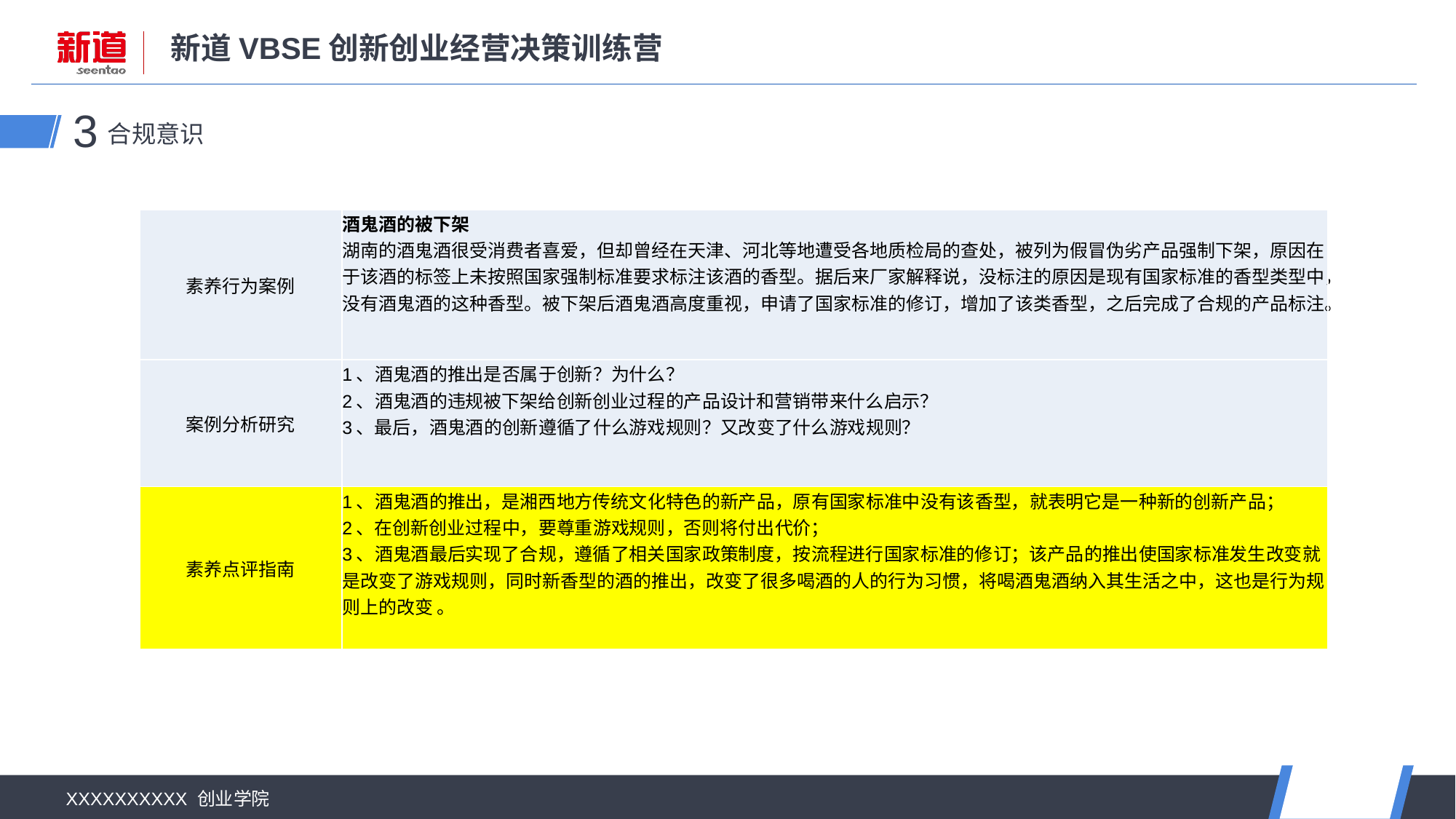

合规意识
3
| 素养行为案例 | 酒鬼酒的被下架 湖南的酒鬼酒很受消费者喜爱，但却曾经在天津、河北等地遭受各地质检局的查处，被列为假冒伪劣产品强制下架，原因在于该酒的标签上未按照国家强制标准要求标注该酒的香型。据后来厂家解释说，没标注的原因是现有国家标准的香型类型中，没有酒鬼酒的这种香型。被下架后酒鬼酒高度重视，申请了国家标准的修订，增加了该类香型，之后完成了合规的产品标注。 |
| --- | --- |
| 案例分析研究 | 1、酒鬼酒的推出是否属于创新？为什么？ 2、酒鬼酒的违规被下架给创新创业过程的产品设计和营销带来什么启示？ 3、最后，酒鬼酒的创新遵循了什么游戏规则？又改变了什么游戏规则？ |
| 素养点评指南 | 1、酒鬼酒的推出，是湘西地方传统文化特色的新产品，原有国家标准中没有该香型，就表明它是一种新的创新产品； 2、在创新创业过程中，要尊重游戏规则，否则将付出代价； 3、酒鬼酒最后实现了合规，遵循了相关国家政策制度，按流程进行国家标准的修订；该产品的推出使国家标准发生改变就是改变了游戏规则，同时新香型的酒的推出，改变了很多喝酒的人的行为习惯，将喝酒鬼酒纳入其生活之中，这也是行为规则上的改变 。 |
21